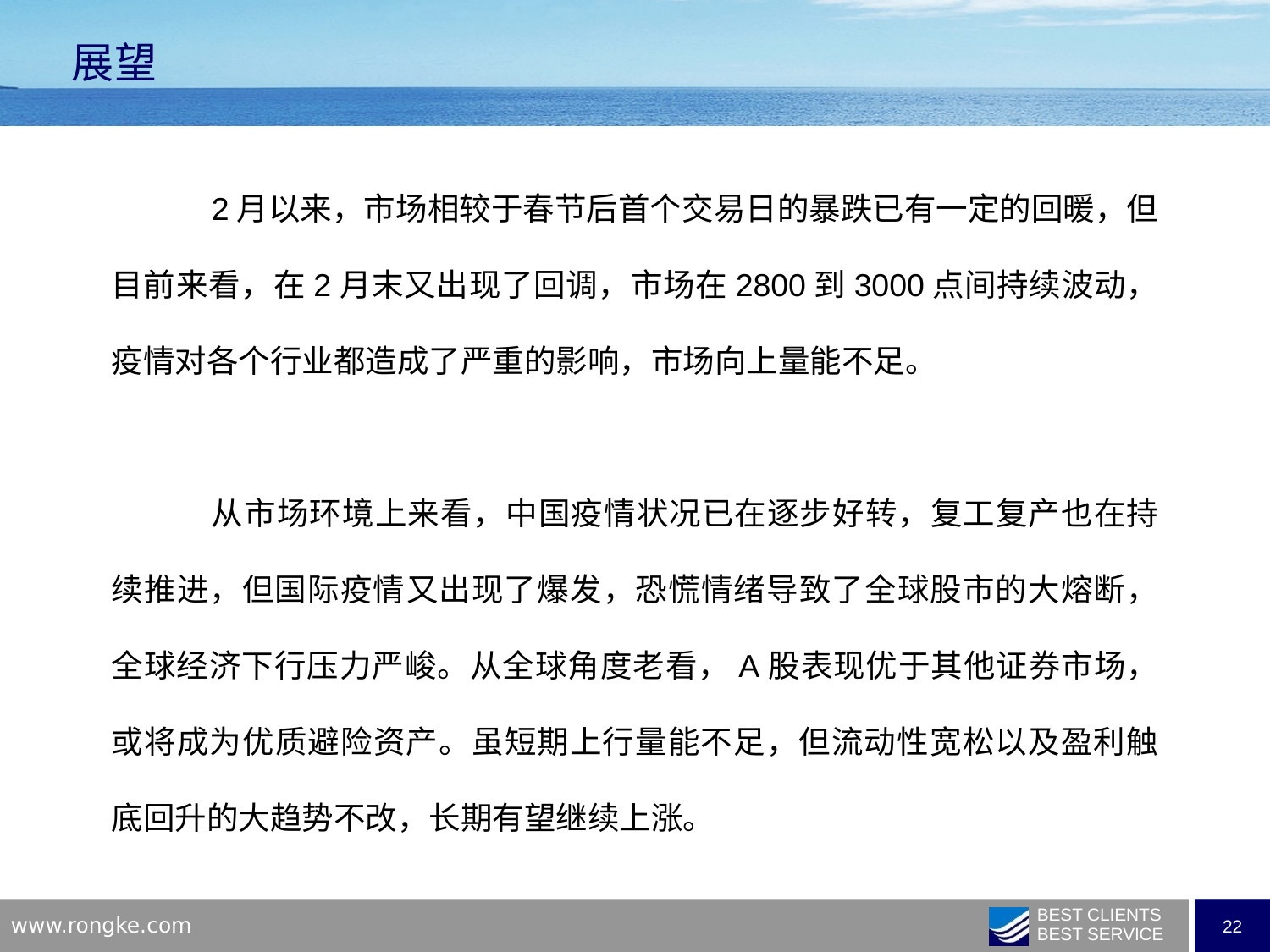

展望
2月以来，市场相较于春节后首个交易日的暴跌已有一定的回暖，但目前来看，在2月末又出现了回调，市场在2800到3000点间持续波动，疫情对各个行业都造成了严重的影响，市场向上量能不足。

从市场环境上来看，中国疫情状况已在逐步好转，复工复产也在持续推进，但国际疫情又出现了爆发，恐慌情绪导致了全球股市的大熔断，全球经济下行压力严峻。从全球角度老看，A股表现优于其他证券市场，或将成为优质避险资产。虽短期上行量能不足，但流动性宽松以及盈利触底回升的大趋势不改，长期有望继续上涨。